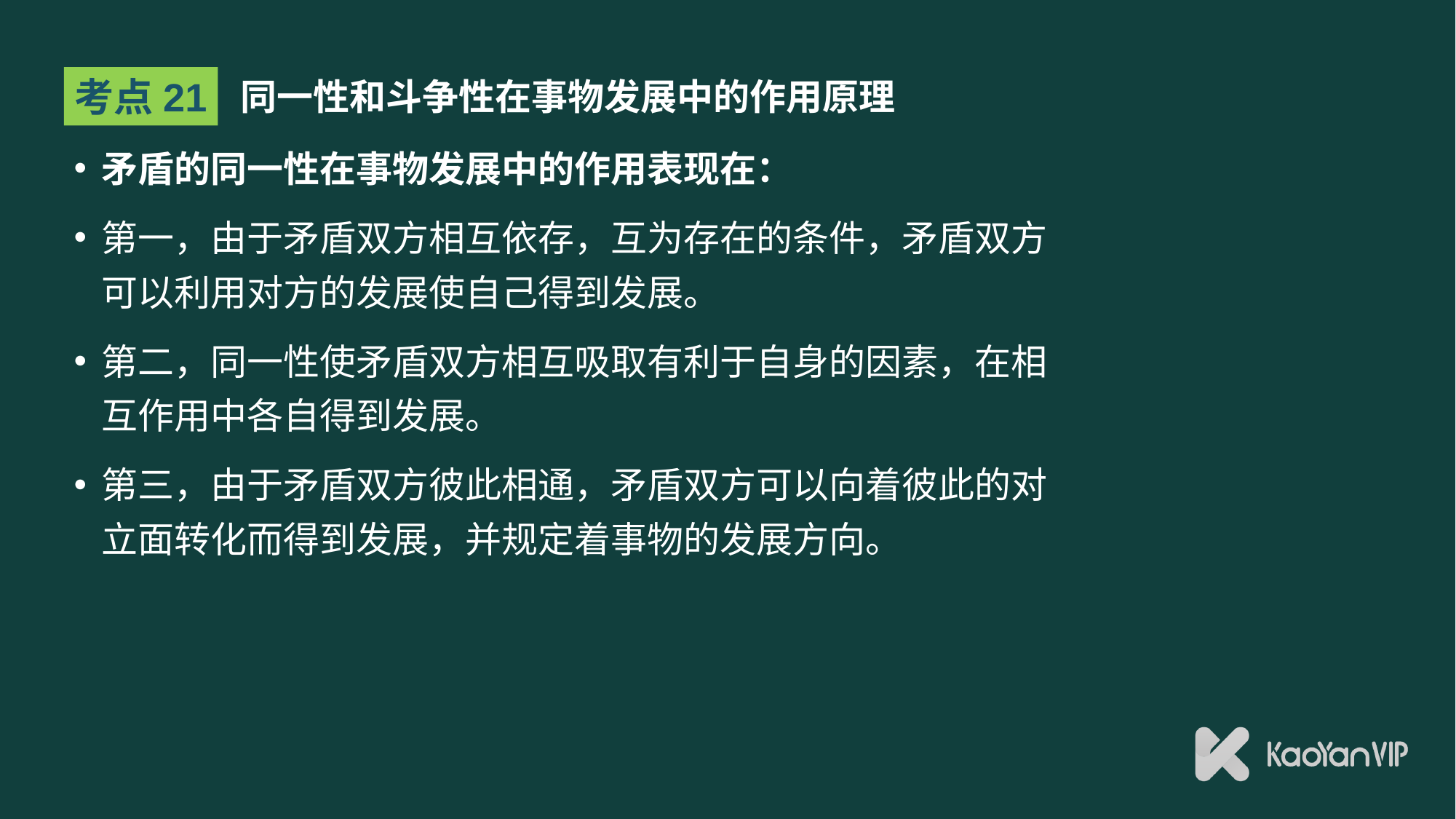

# 同一性和斗争性在事物发展中的作用原理
考点21
矛盾的同一性在事物发展中的作用表现在：
第一，由于矛盾双方相互依存，互为存在的条件，矛盾双方可以利用对方的发展使自己得到发展。
第二，同一性使矛盾双方相互吸取有利于自身的因素，在相互作用中各自得到发展。
第三，由于矛盾双方彼此相通，矛盾双方可以向着彼此的对立面转化而得到发展，并规定着事物的发展方向。